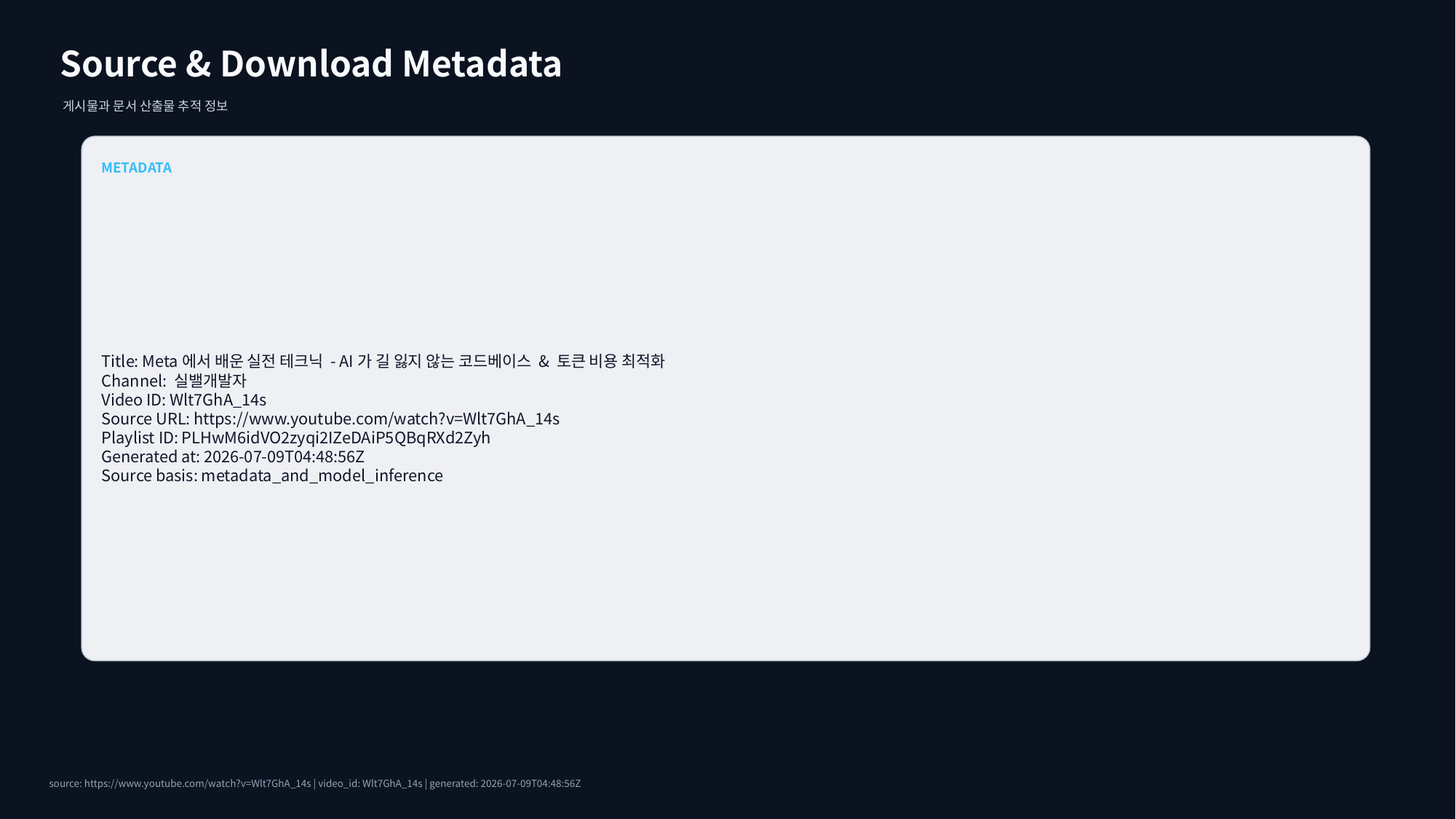

Source & Download Metadata
게시물과 문서 산출물 추적 정보

METADATA
Title: Meta에서 배운 실전 테크닉 - AI가 길 잃지 않는 코드베이스 & 토큰 비용 최적화
Channel: 실밸개발자
Video ID: Wlt7GhA_14s
Source URL: https://www.youtube.com/watch?v=Wlt7GhA_14s
Playlist ID: PLHwM6idVO2zyqi2IZeDAiP5QBqRXd2Zyh
Generated at: 2026-07-09T04:48:56Z
Source basis: metadata_and_model_inference
source: https://www.youtube.com/watch?v=Wlt7GhA_14s | video_id: Wlt7GhA_14s | generated: 2026-07-09T04:48:56Z